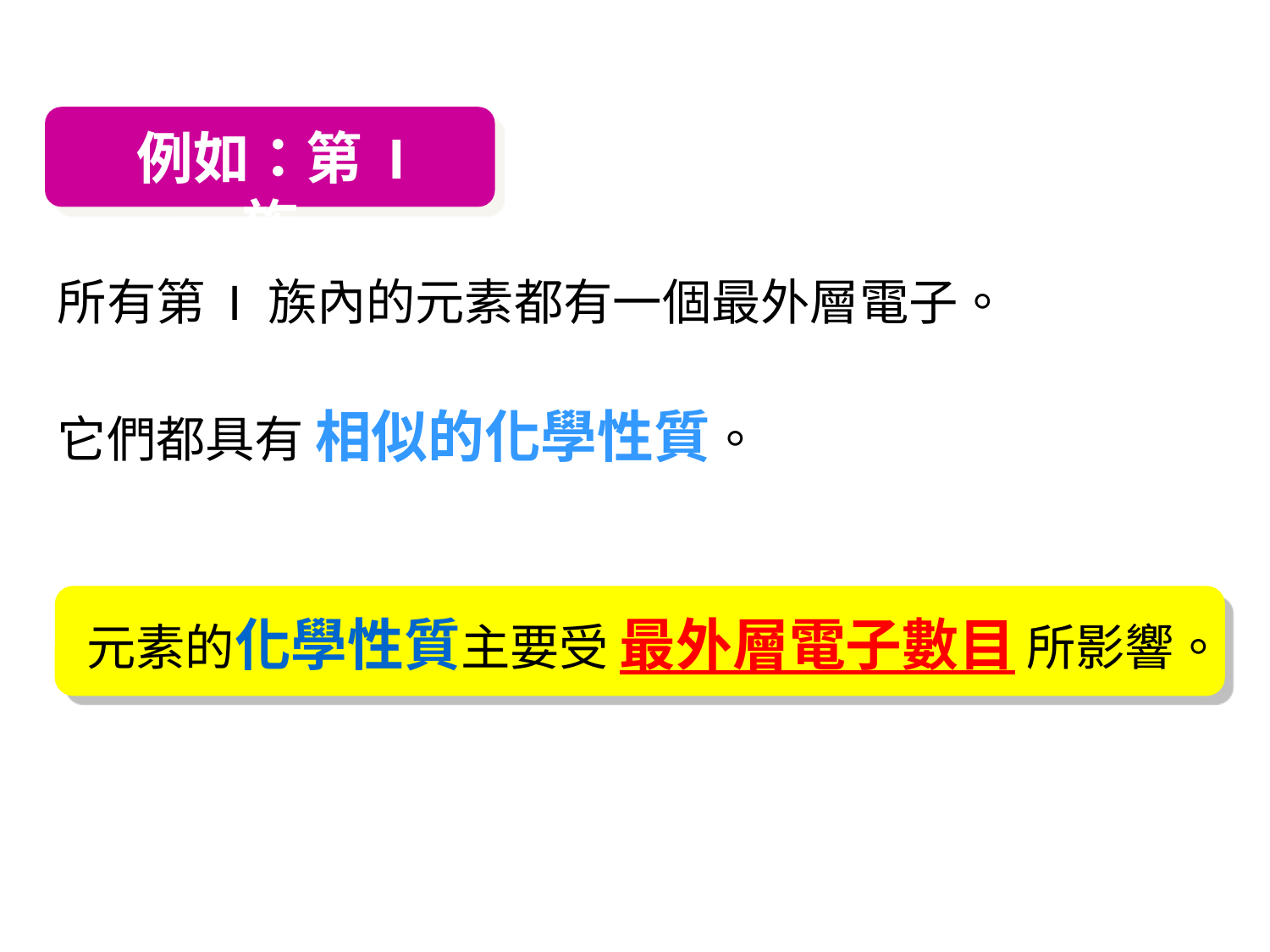

例如：第 I 族
所有第 I 族內的元素都有一個最外層電子。
它們都具有 相似的化學性質。

元素的化學性質主要受 最外層電子數目 所影響。